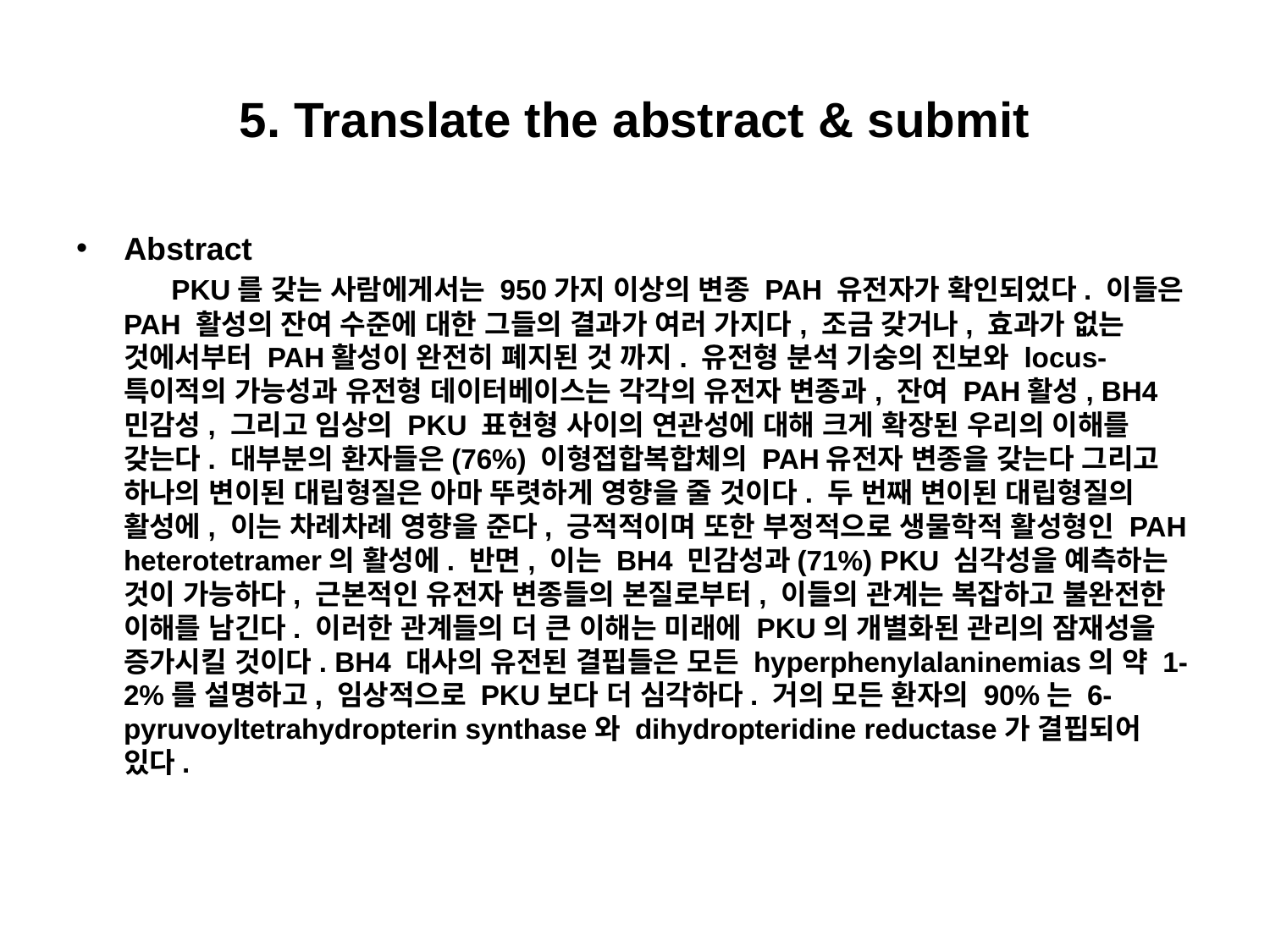

# 5. Translate the abstract & submit
Abstract
PKU를 갖는 사람에게서는 950가지 이상의 변종 PAH 유전자가 확인되었다. 이들은 PAH 활성의 잔여 수준에 대한 그들의 결과가 여러 가지다, 조금 갖거나, 효과가 없는 것에서부터 PAH활성이 완전히 폐지된 것 까지. 유전형 분석 기숭의 진보와 locus-특이적의 가능성과 유전형 데이터베이스는 각각의 유전자 변종과, 잔여 PAH활성, BH4 민감성, 그리고 임상의 PKU 표현형 사이의 연관성에 대해 크게 확장된 우리의 이해를 갖는다. 대부분의 환자들은(76%) 이형접합복합체의 PAH유전자 변종을 갖는다 그리고 하나의 변이된 대립형질은 아마 뚜렷하게 영향을 줄 것이다. 두 번째 변이된 대립형질의 활성에, 이는 차례차례 영향을 준다, 긍적적이며 또한 부정적으로 생물학적 활성형인 PAH heterotetramer의 활성에. 반면, 이는 BH4 민감성과(71%) PKU 심각성을 예측하는 것이 가능하다, 근본적인 유전자 변종들의 본질로부터, 이들의 관계는 복잡하고 불완전한 이해를 남긴다. 이러한 관계들의 더 큰 이해는 미래에 PKU의 개별화된 관리의 잠재성을 증가시킬 것이다. BH4 대사의 유전된 결핍들은 모든 hyperphenylalaninemias의 약 1-2%를 설명하고, 임상적으로 PKU보다 더 심각하다. 거의 모든 환자의 90%는 6-pyruvoyltetrahydropterin synthase와 dihydropteridine reductase가 결핍되어 있다.